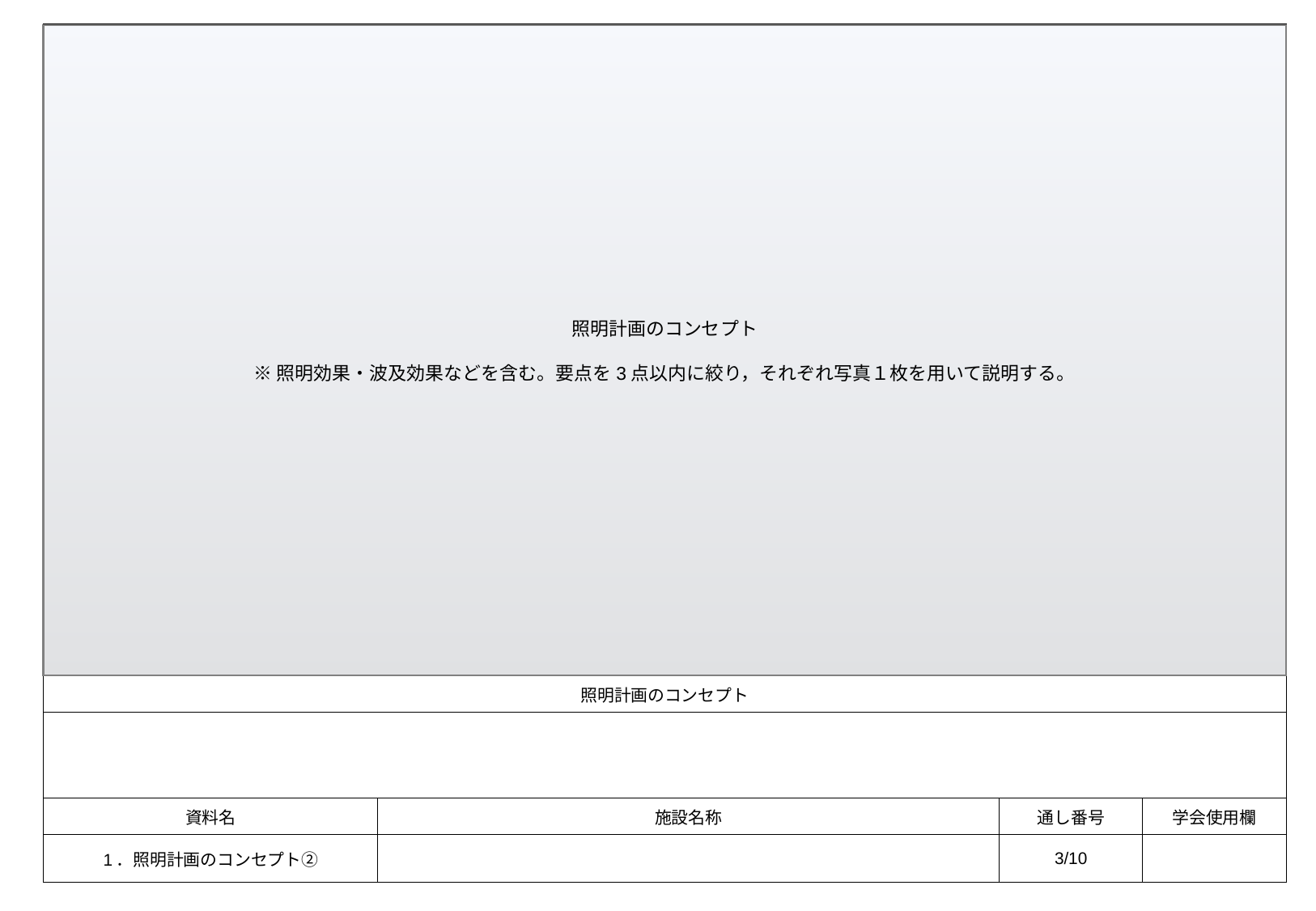

|  |  |  |  |
| --- | --- | --- | --- |
| 照明計画のコンセプト |  |  |  |
|  |  |  |  |
| 資料名 | 施設名称 | 通し番号 | 学会使用欄 |
| 1．照明計画のコンセプト② |  | 3/10 |  |
照明計画のコンセプト

※照明効果・波及効果などを含む。要点を3点以内に絞り，それぞれ写真１枚を用いて説明する。